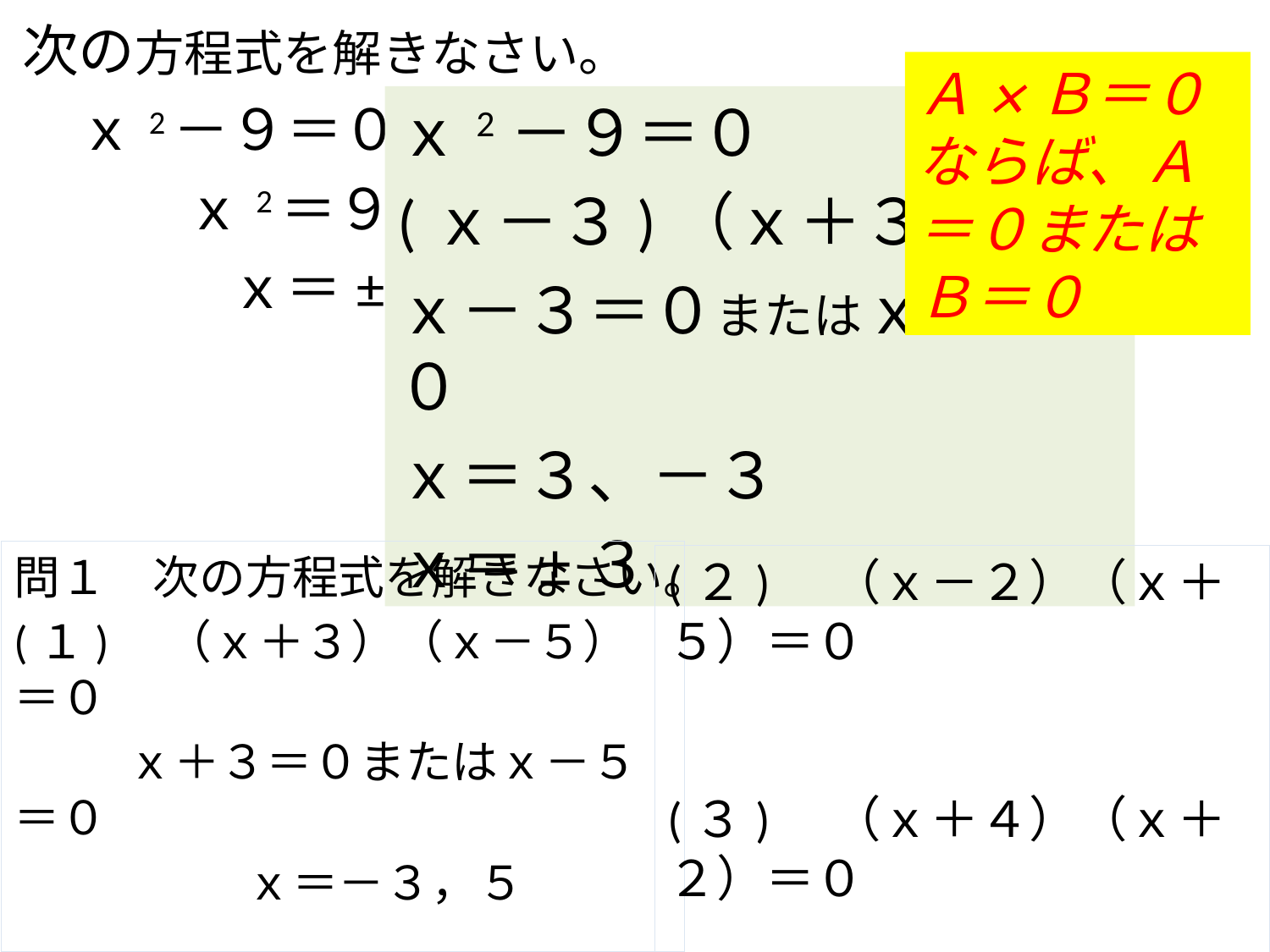

次の方程式を解きなさい。
　ｘ2－９＝０
　　    ｘ2＝９
　　   　ｘ＝±３
Ａ×Ｂ＝０ならば、Ａ＝０またはＢ＝０
ｘ2－９＝０
(ｘ－３)（ｘ＋３）＝０
ｘ－３＝０またはｘ＋３＝０
ｘ＝３、－３
ｘ＝±３

問１　次の方程式を解きなさい。
(１)　（ｘ＋３）（ｘ－５）＝０
　　  ｘ＋３＝０またはｘ－５＝０
　　　　　ｘ＝－３，５
(２)　（ｘ－２）（ｘ＋５）＝０

(３)　（ｘ＋４）（ｘ＋２）＝０